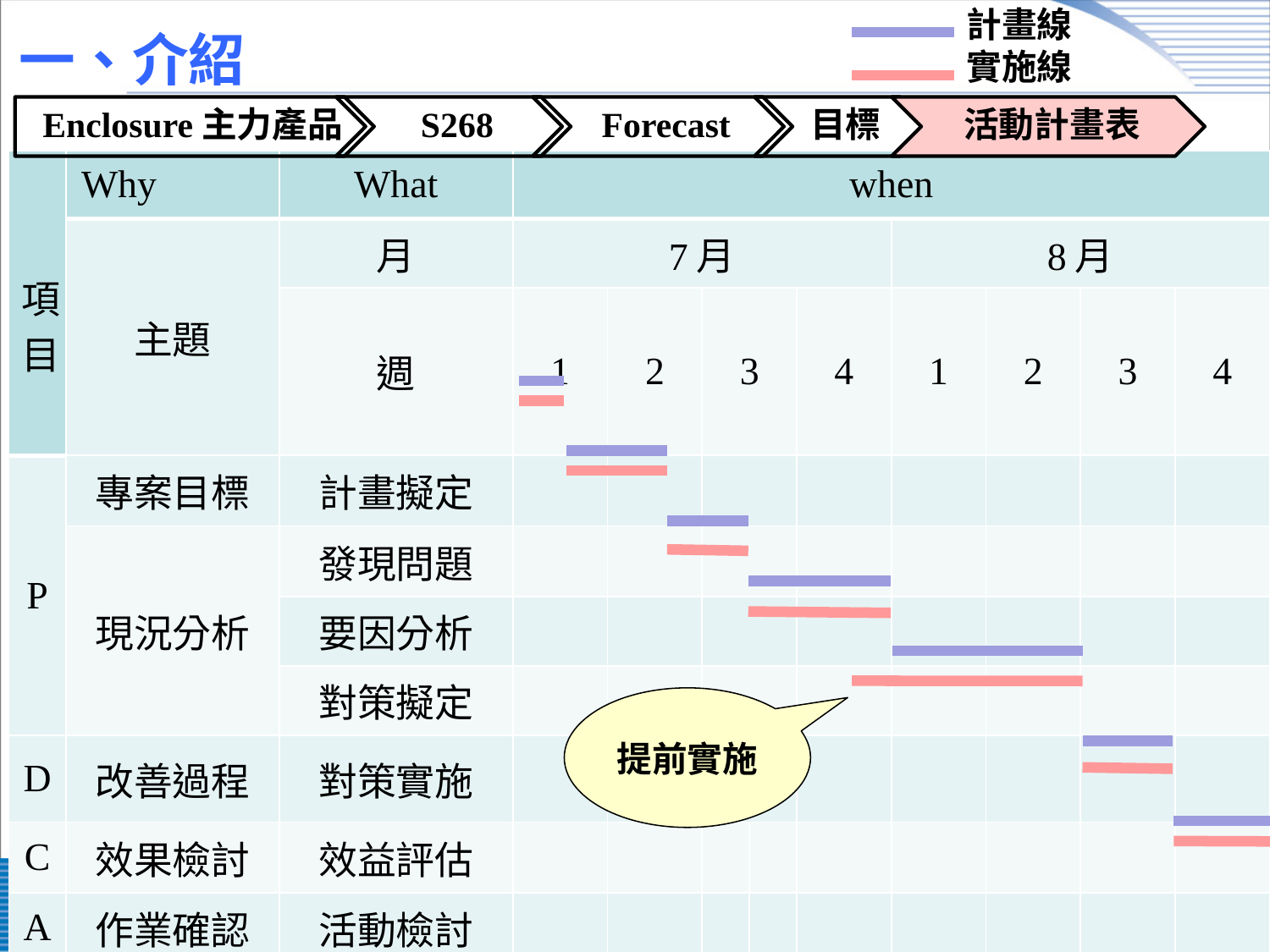

計畫線
實施線
# 一、介紹
Enclosure主力產品
S268
Forecast
目標
活動計畫表
| 項目 | Why | What | when |  |  |  |  |  |  |  |  |
| --- | --- | --- | --- | --- | --- | --- | --- | --- | --- | --- | --- |
|  | 主題 | 月 | 7月 |  |  |  |  | 8月 |  |  |  |
|  |  | 週 | 1 | 2 | 3 |  | 4 | 1 | 2 | 3 | 4 |
| P | 專案目標 | 計畫擬定 |  |  |  |  |  |  |  |  |  |
|  | 現況分析 | 發現問題 |  |  |  |  |  |  |  |  |  |
|  |  | 要因分析 |  |  |  |  |  |  |  |  |  |
|  |  | 對策擬定 |  |  |  |  |  |  |  |  |  |
| D | 改善過程 | 對策實施 |  |  |  |  |  |  |  |  |  |
| C | 效果檢討 | 效益評估 |  |  |  |  |  |  |  |  |  |
| A | 作業確認 | 活動檢討 |  |  |  |  |  |  |  |  |  |
提前實施
7